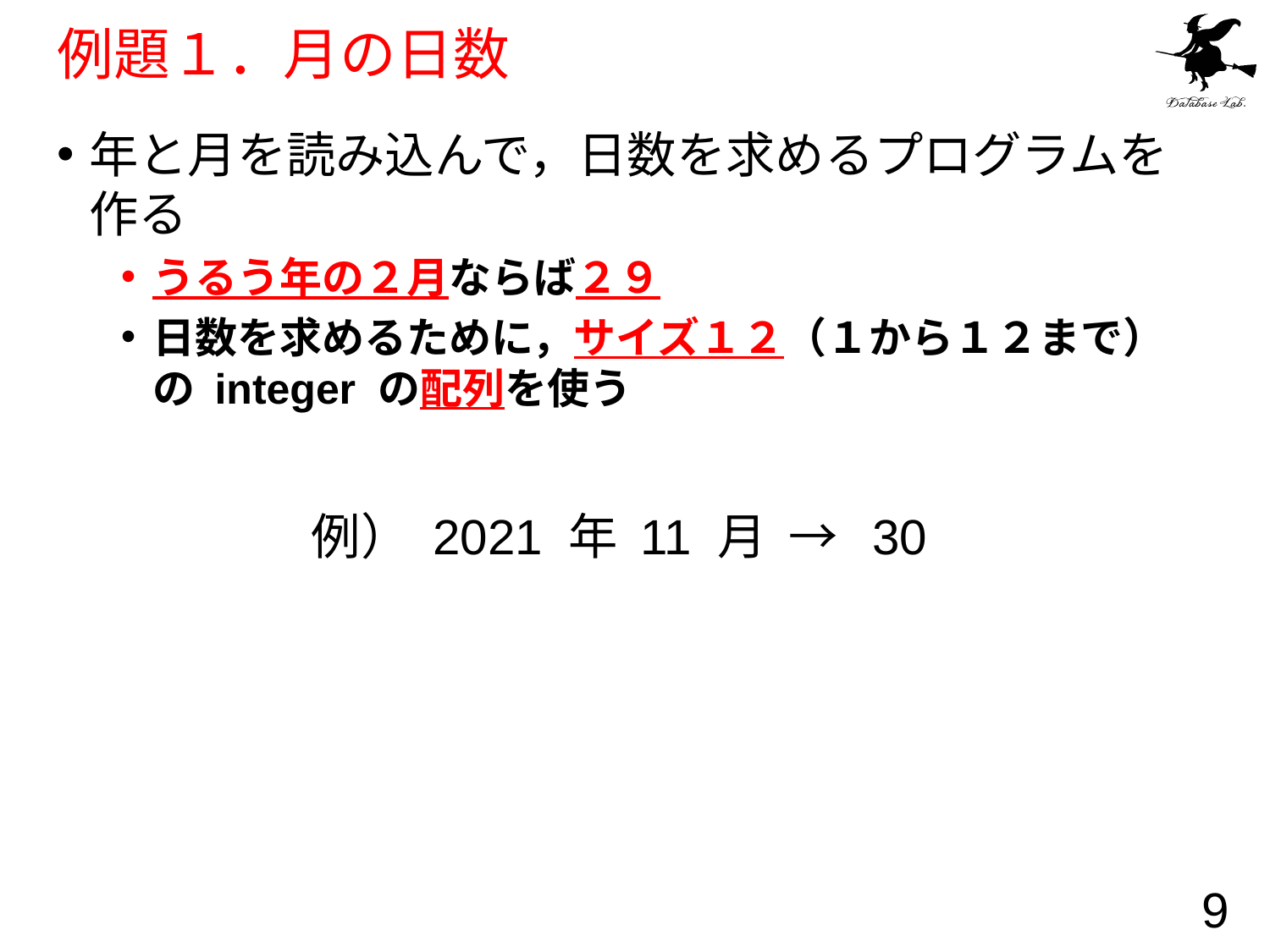

# 例題１．月の日数
年と月を読み込んで，日数を求めるプログラムを作る
うるう年の２月ならば２９
日数を求めるために，サイズ１２（１から１２まで）の integer の配列を使う

		例） 2021 年 11 月  →  30
9